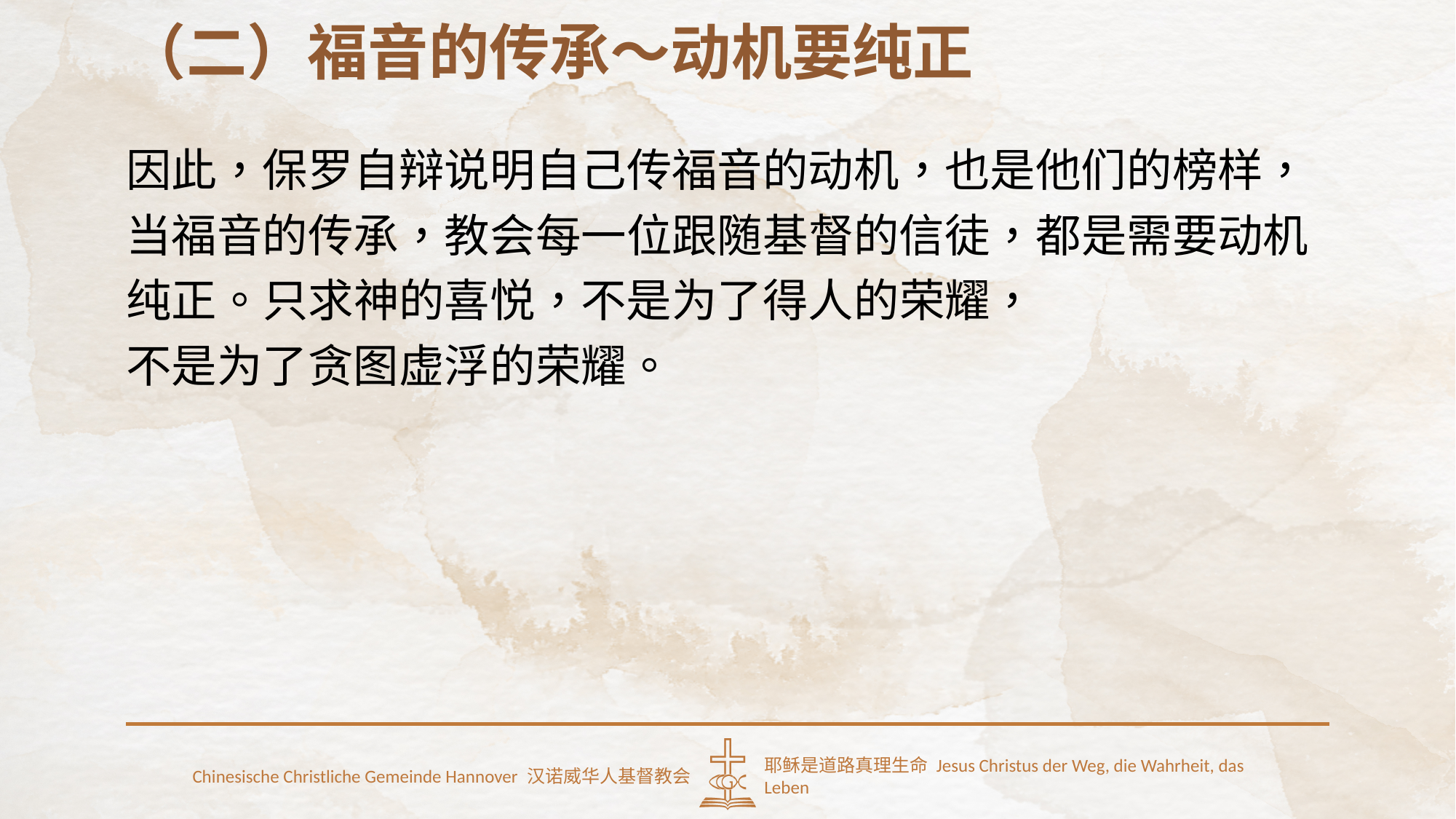

（二）福音的传承～动机要纯正
因此，保罗自辩说明自己传福音的动机，也是他们的榜样，当福音的传承，教会每一位跟随基督的信徒，都是需要动机纯正。只求神的喜悦，不是为了得人的荣耀，
不是为了贪图虚浮的荣耀。